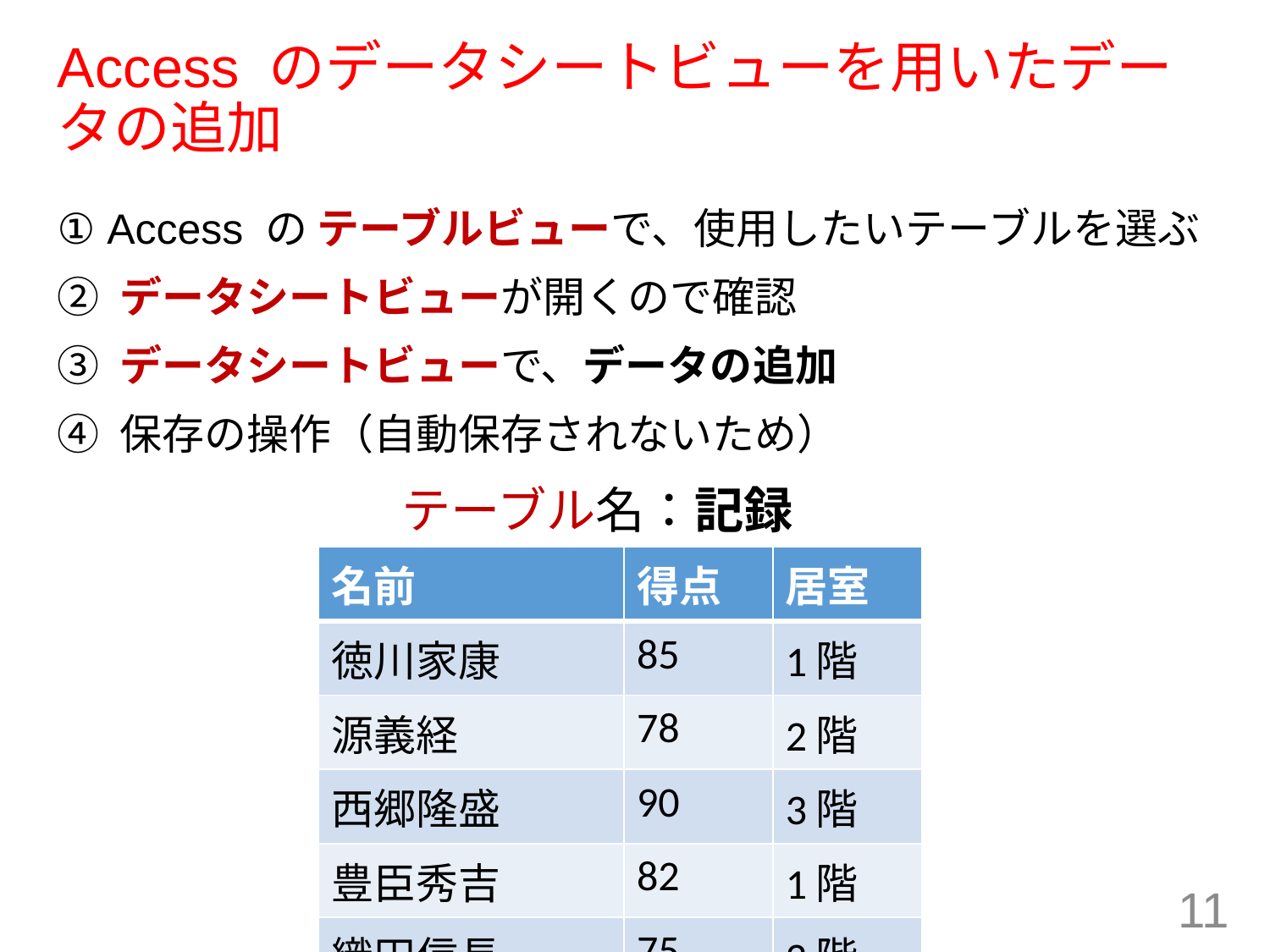

# Access のデータシートビューを用いたデータの追加
① Access の テーブルビューで、使用したいテーブルを選ぶ
② データシートビューが開くので確認
③ データシートビューで、データの追加
④ 保存の操作（自動保存されないため）
テーブル名：記録
| 名前 | 得点 | 居室 |
| --- | --- | --- |
| 徳川家康 | 85 | 1階 |
| 源義経 | 78 | 2階 |
| 西郷隆盛 | 90 | 3階 |
| 豊臣秀吉 | 82 | 1階 |
| 織田信長 | 75 | 2階 |
11